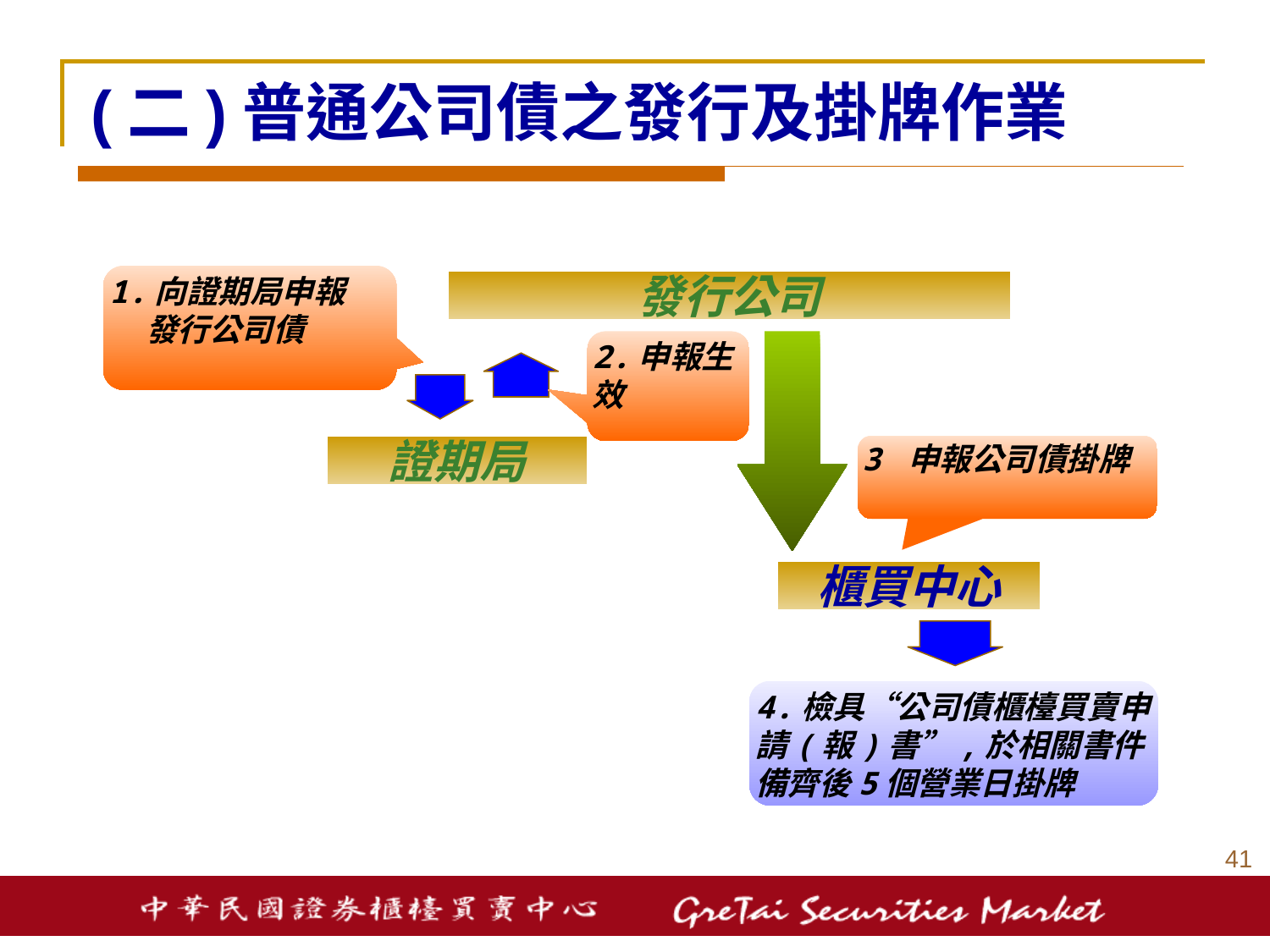

# (二)普通公司債之發行及掛牌作業

1.向證期局申報
發行公司債
發行公司
2.申報生效

3 申報公司債掛牌

證期局
櫃買中心

4.檢具“公司債櫃檯買賣申請(報)書”,於相關書件備齊後5個營業日掛牌
41